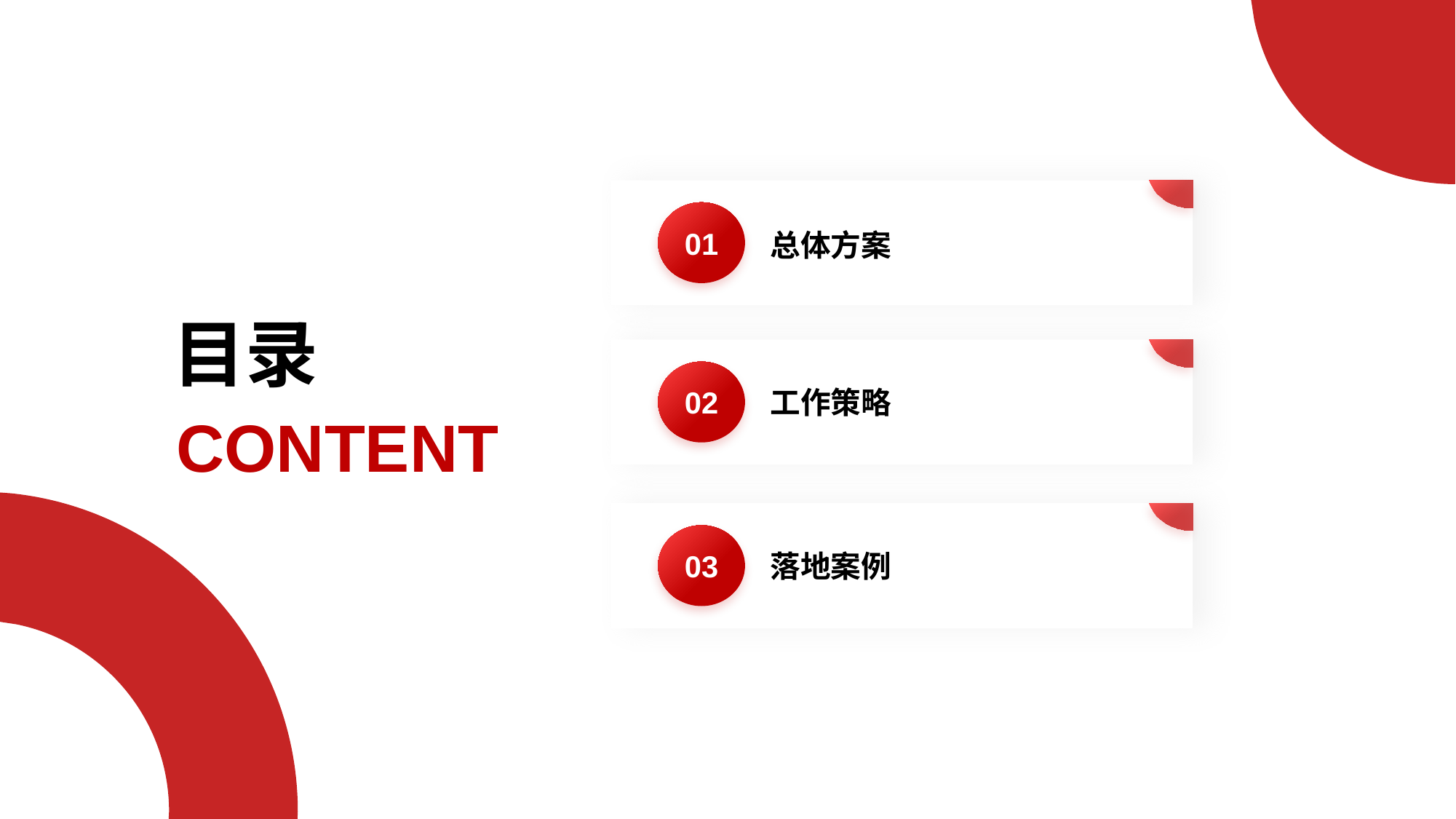

01
总体方案
目录

02
工作策略
CONTENT

03
落地案例